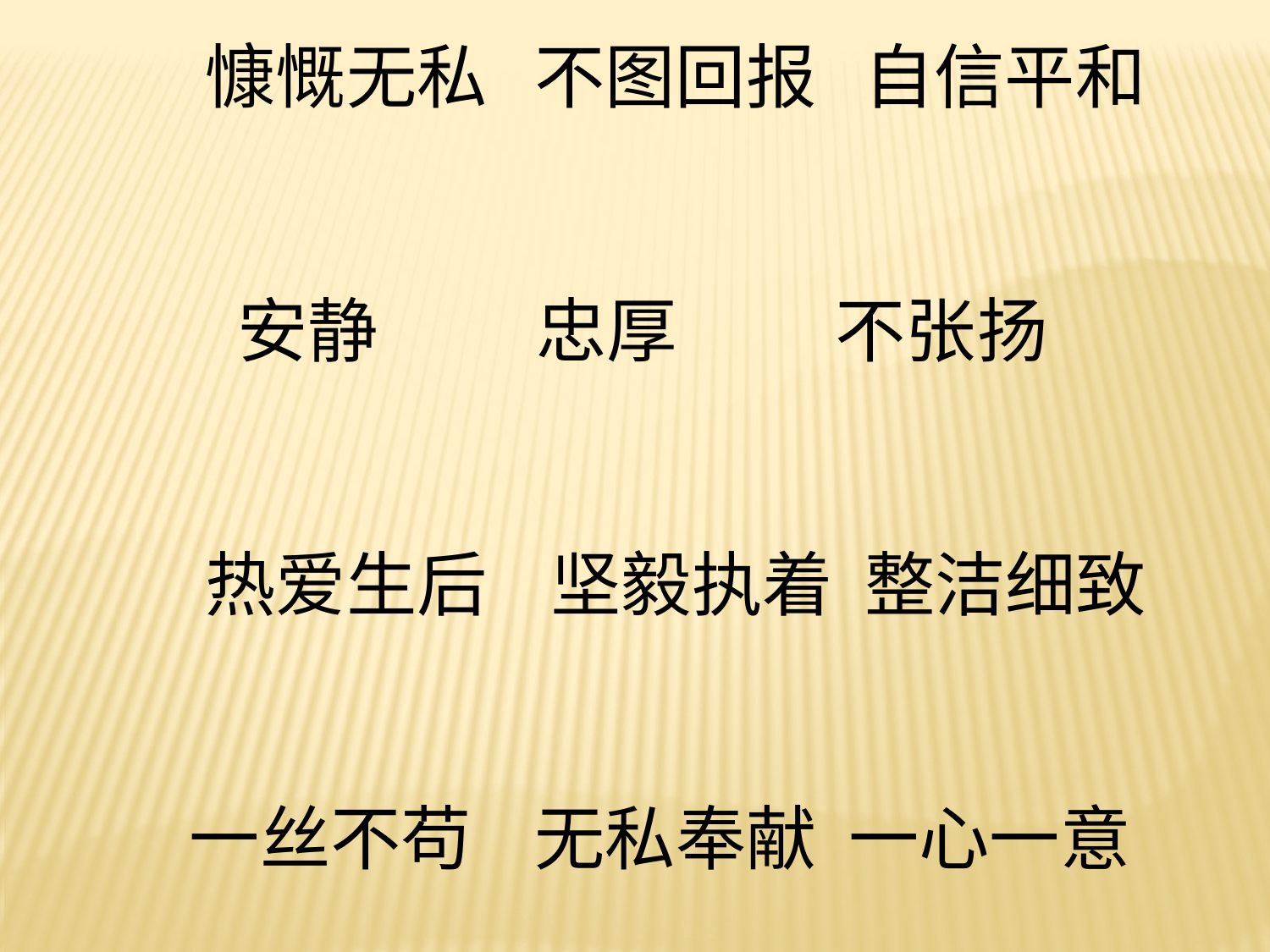

慷慨无私   不图回报   自信平和

         安静          忠厚          不张扬

       热爱生后    坚毅执着  整洁细致

      一丝不苟    无私奉献  一心一意